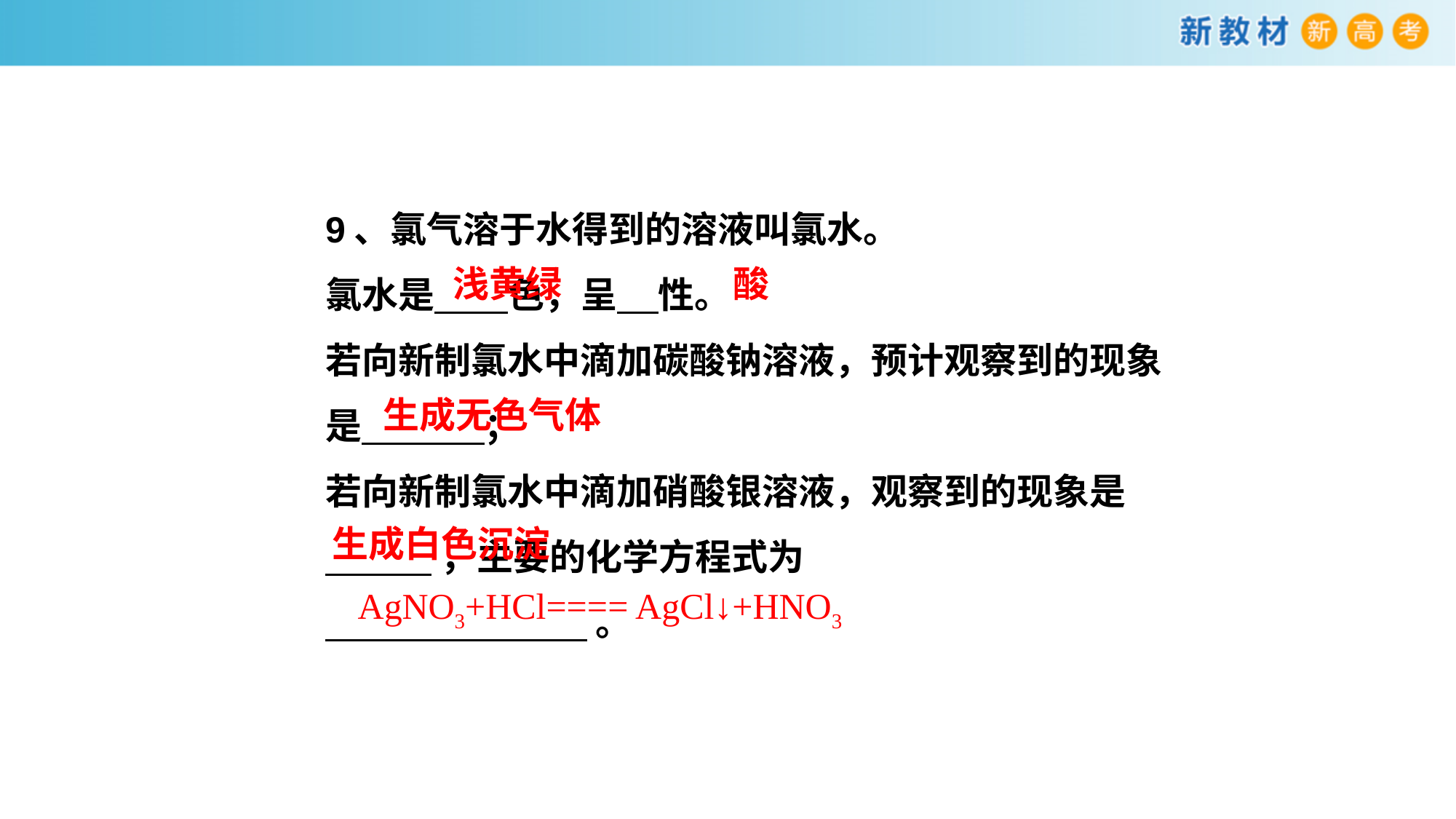

9、氯气溶于水得到的溶液叫氯水。
氯水是         色，呈     性。
若向新制氯水中滴加碳酸钠溶液，预计观察到的现象
是               ；
若向新制氯水中滴加硝酸银溶液，观察到的现象是
             ，主要的化学方程式为
                                。
浅黄绿
酸
生成无色气体
生成白色沉淀
AgNO3+HCl==== AgCl↓+HNO3